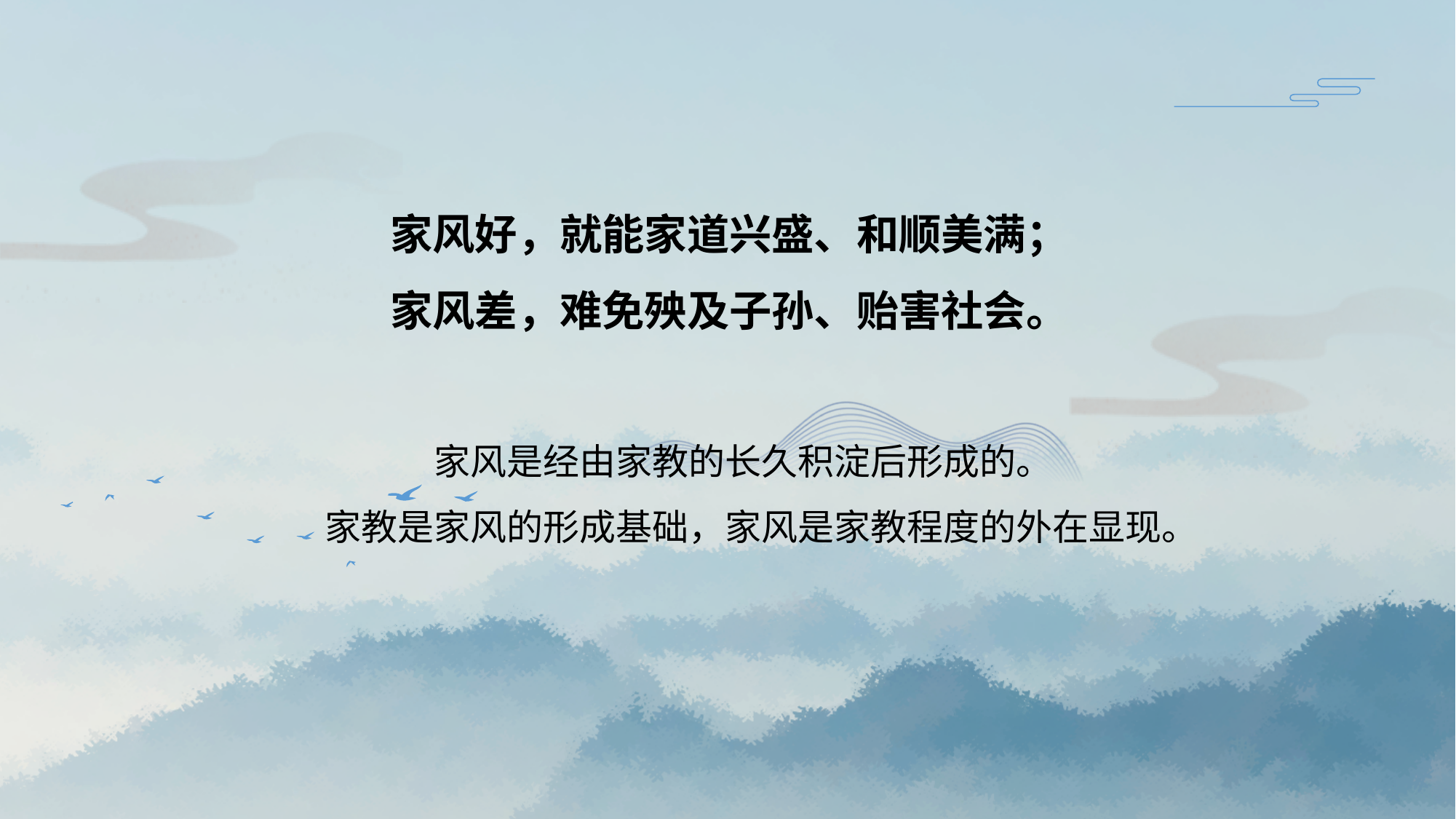

家风好，就能家道兴盛、和顺美满；家风差，难免殃及子孙、贻害社会。
家风是经由家教的长久积淀后形成的。
家教是家风的形成基础，家风是家教程度的外在显现。